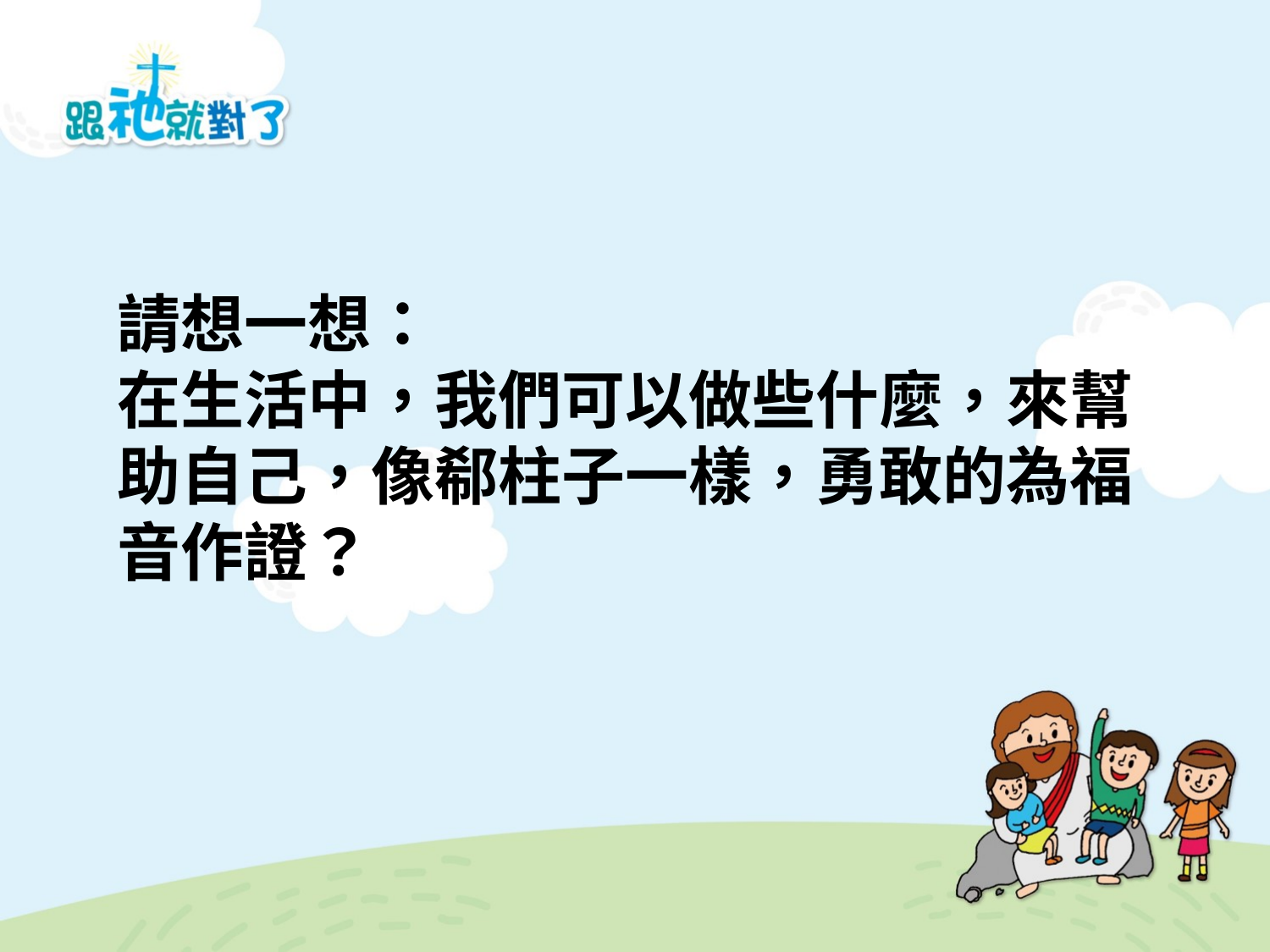

請想一想：
在生活中，我們可以做些什麼，來幫助自己，像郗柱子一樣，勇敢的為福音作證？